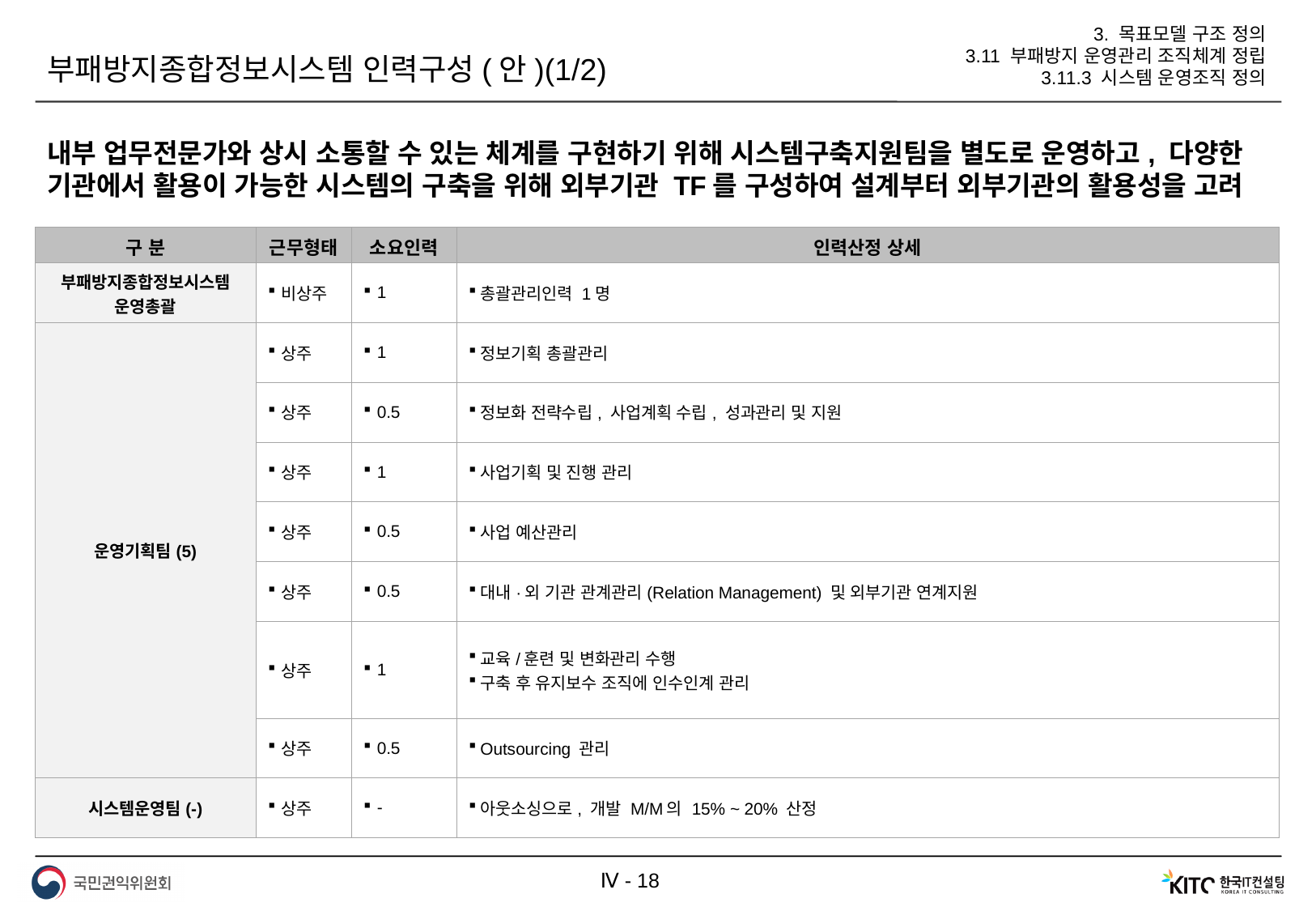

3. 목표모델 구조 정의
3.11 부패방지 운영관리 조직체계 정립
3.11.3 시스템 운영조직 정의
부패방지종합정보시스템 인력구성(안)(1/2)
내부 업무전문가와 상시 소통할 수 있는 체계를 구현하기 위해 시스템구축지원팀을 별도로 운영하고, 다양한 기관에서 활용이 가능한 시스템의 구축을 위해 외부기관 TF를 구성하여 설계부터 외부기관의 활용성을 고려
| 구 분 | 근무형태 | 소요인력 | 인력산정 상세 |
| --- | --- | --- | --- |
| 부패방지종합정보시스템 운영총괄 | 비상주 | 1 | 총괄관리인력 1명 |
| 운영기획팀(5) | 상주 | 1 | 정보기획 총괄관리 |
|  | 상주 | 0.5 | 정보화 전략수립, 사업계획 수립, 성과관리 및 지원 |
|  | 상주 | 1 | 사업기획 및 진행 관리 |
|  | 상주 | 0.5 | 사업 예산관리 |
|  | 상주 | 0.5 | 대내·외 기관 관계관리(Relation Management) 및 외부기관 연계지원 |
|  | 상주 | 1 | 교육/훈련 및 변화관리 수행 구축 후 유지보수 조직에 인수인계 관리 |
|  | 상주 | 0.5 | Outsourcing 관리 |
| 시스템운영팀(-) | 상주 | - | 아웃소싱으로, 개발 M/M의 15% ~ 20% 산정 |